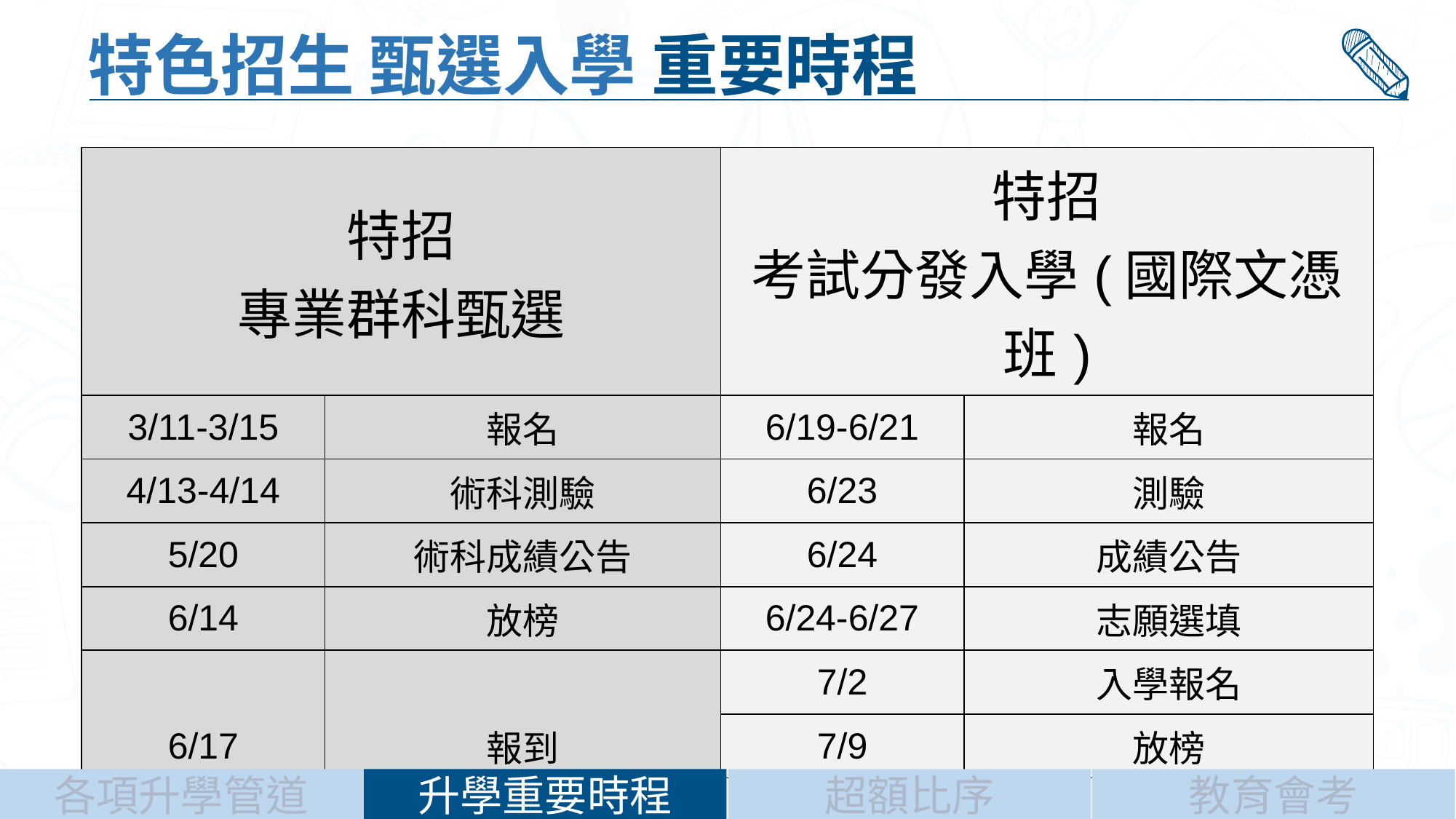

特色招生 甄選入學 重要時程
| 特招 專業群科甄選 |  | 特招 考試分發入學(國際文憑班) |  |
| --- | --- | --- | --- |
| 3/11-3/15 | 報名 | 6/19-6/21 | 報名 |
| 4/13-4/14 | 術科測驗 | 6/23 | 測驗 |
| 5/20 | 術科成績公告 | 6/24 | 成績公告 |
| 6/14 | 放榜 | 6/24-6/27 | 志願選填 |
| 6/17 | 報到 | 7/2 | 入學報名 |
|  |  | 7/9 | 放榜 |
|  |  | 7/11 | 報到 |
| 6/18 | 放棄聲明 | 7/15 | 放棄聲明 |
升學重要時程
超額比序
教育會考
各項升學管道